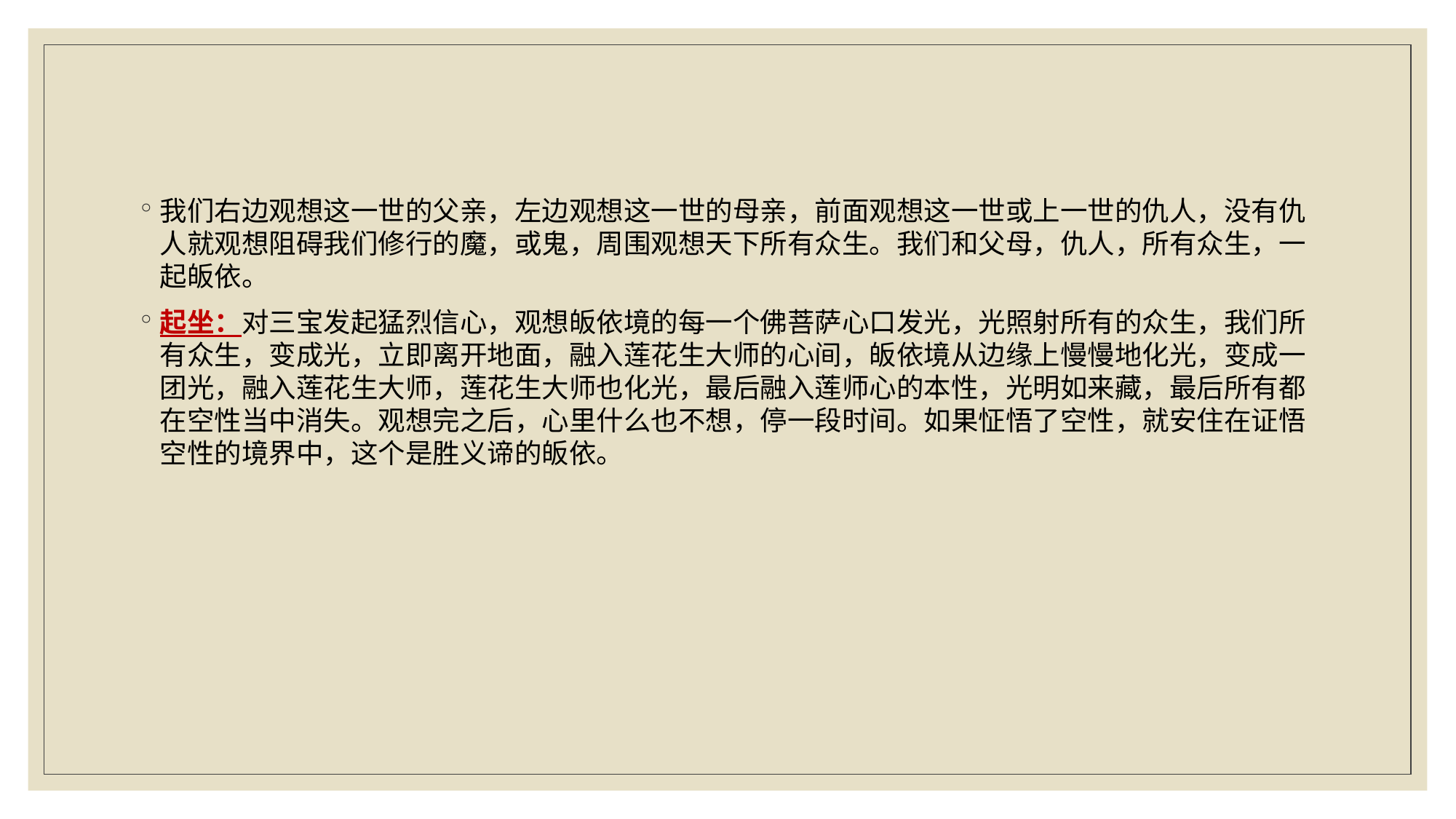

#
我们右边观想这一世的父亲，左边观想这一世的母亲，前面观想这一世或上一世的仇人，没有仇人就观想阻碍我们修行的魔，或鬼，周围观想天下所有众生。我们和父母，仇人，所有众生，一起皈依。
起坐：对三宝发起猛烈信心，观想皈依境的每一个佛菩萨心口发光，光照射所有的众生，我们所有众生，变成光，立即离开地面，融入莲花生大师的心间，皈依境从边缘上慢慢地化光，变成一团光，融入莲花生大师，莲花生大师也化光，最后融入莲师心的本性，光明如来藏，最后所有都在空性当中消失。观想完之后，心里什么也不想，停一段时间。如果怔悟了空性，就安住在证悟空性的境界中，这个是胜义谛的皈依。